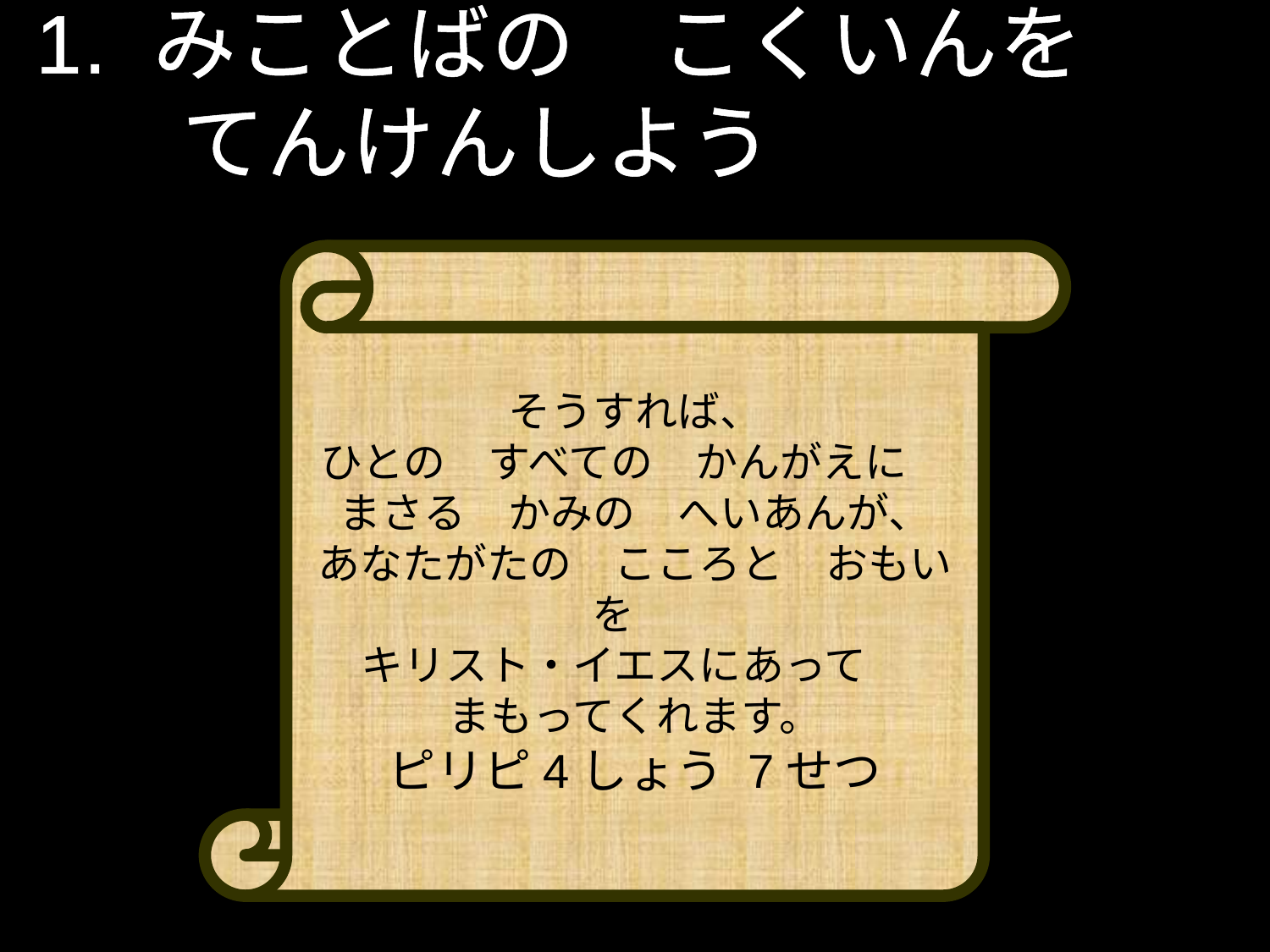

# 1. みことばの　こくいんを　 　　てんけんしよう
そうすれば、
ひとの　すべての　かんがえに
まさる　かみの　へいあんが、
あなたがたの　こころと　おもいを
キリスト・イエスにあって
まもってくれます。
ピリピ4しょう 7せつ